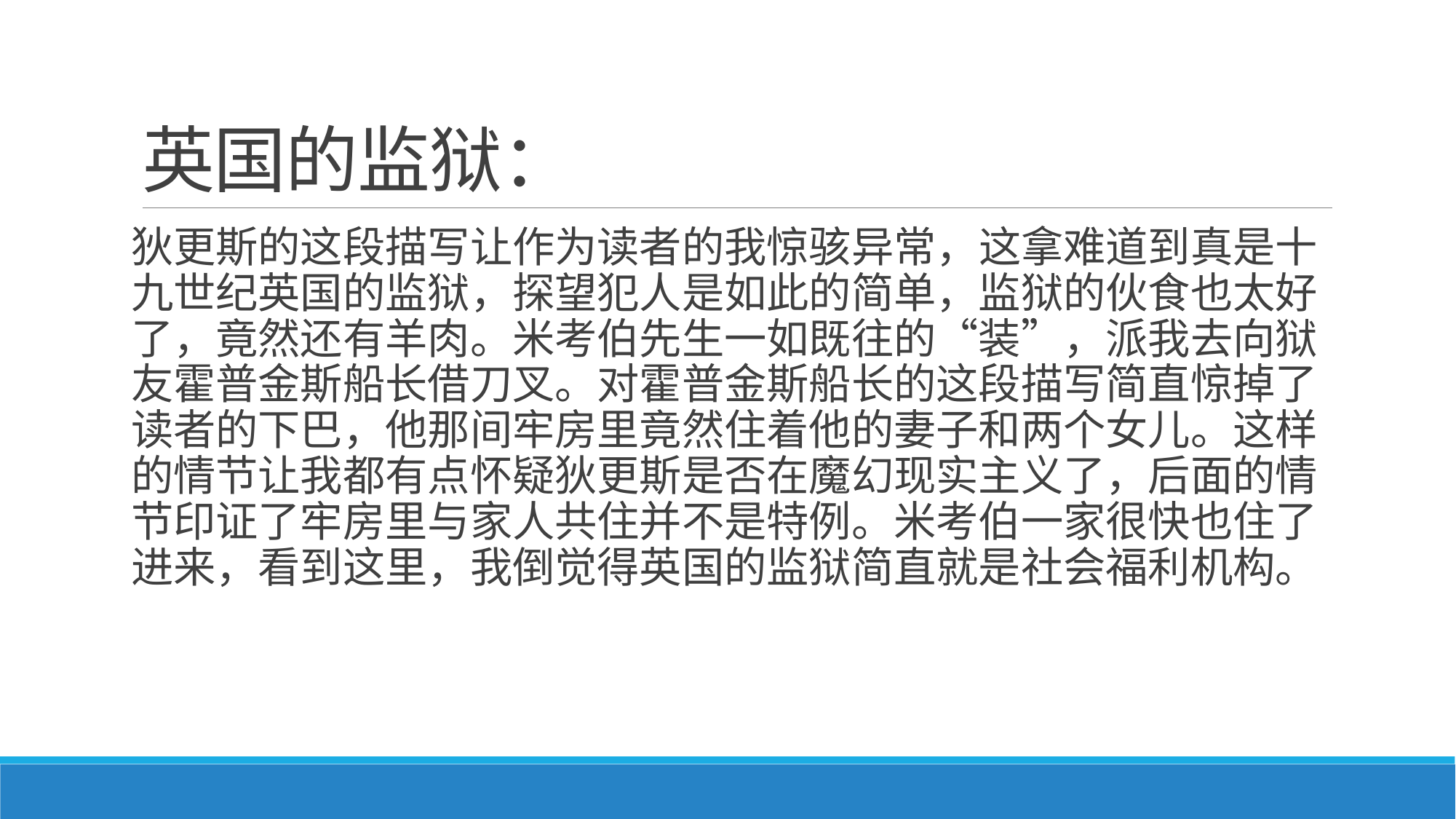

# 英国的监狱：
狄更斯的这段描写让作为读者的我惊骇异常，这拿难道到真是十九世纪英国的监狱，探望犯人是如此的简单，监狱的伙食也太好了，竟然还有羊肉。米考伯先生一如既往的“装”，派我去向狱友霍普金斯船长借刀叉。对霍普金斯船长的这段描写简直惊掉了读者的下巴，他那间牢房里竟然住着他的妻子和两个女儿。这样的情节让我都有点怀疑狄更斯是否在魔幻现实主义了，后面的情节印证了牢房里与家人共住并不是特例。米考伯一家很快也住了进来，看到这里，我倒觉得英国的监狱简直就是社会福利机构。